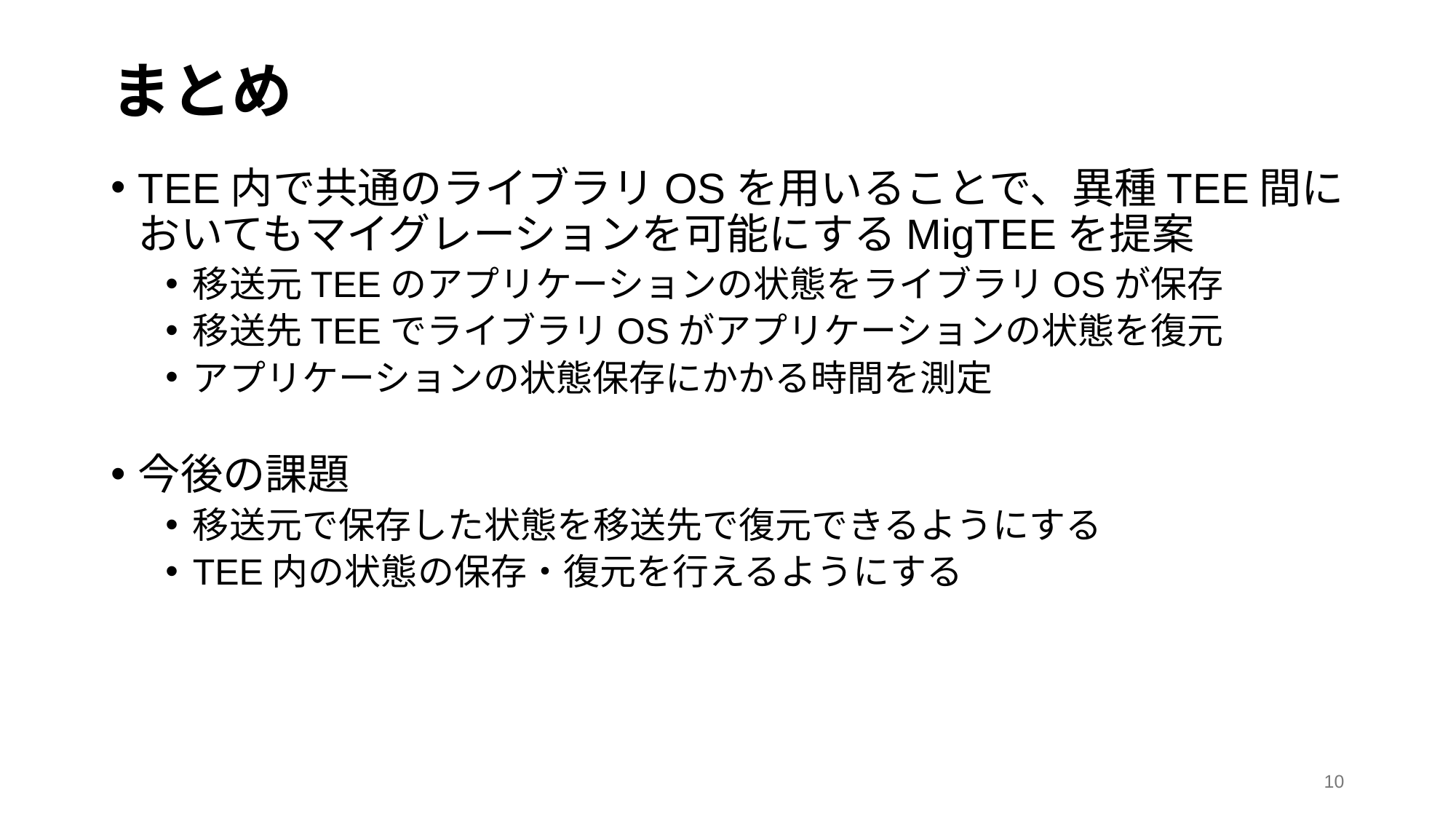

# まとめ
TEE内で共通のライブラリOSを用いることで、異種TEE間においてもマイグレーションを可能にするMigTEEを提案
移送元TEEのアプリケーションの状態をライブラリOSが保存
移送先TEEでライブラリOSがアプリケーションの状態を復元
アプリケーションの状態保存にかかる時間を測定
今後の課題
移送元で保存した状態を移送先で復元できるようにする
TEE内の状態の保存・復元を行えるようにする

10